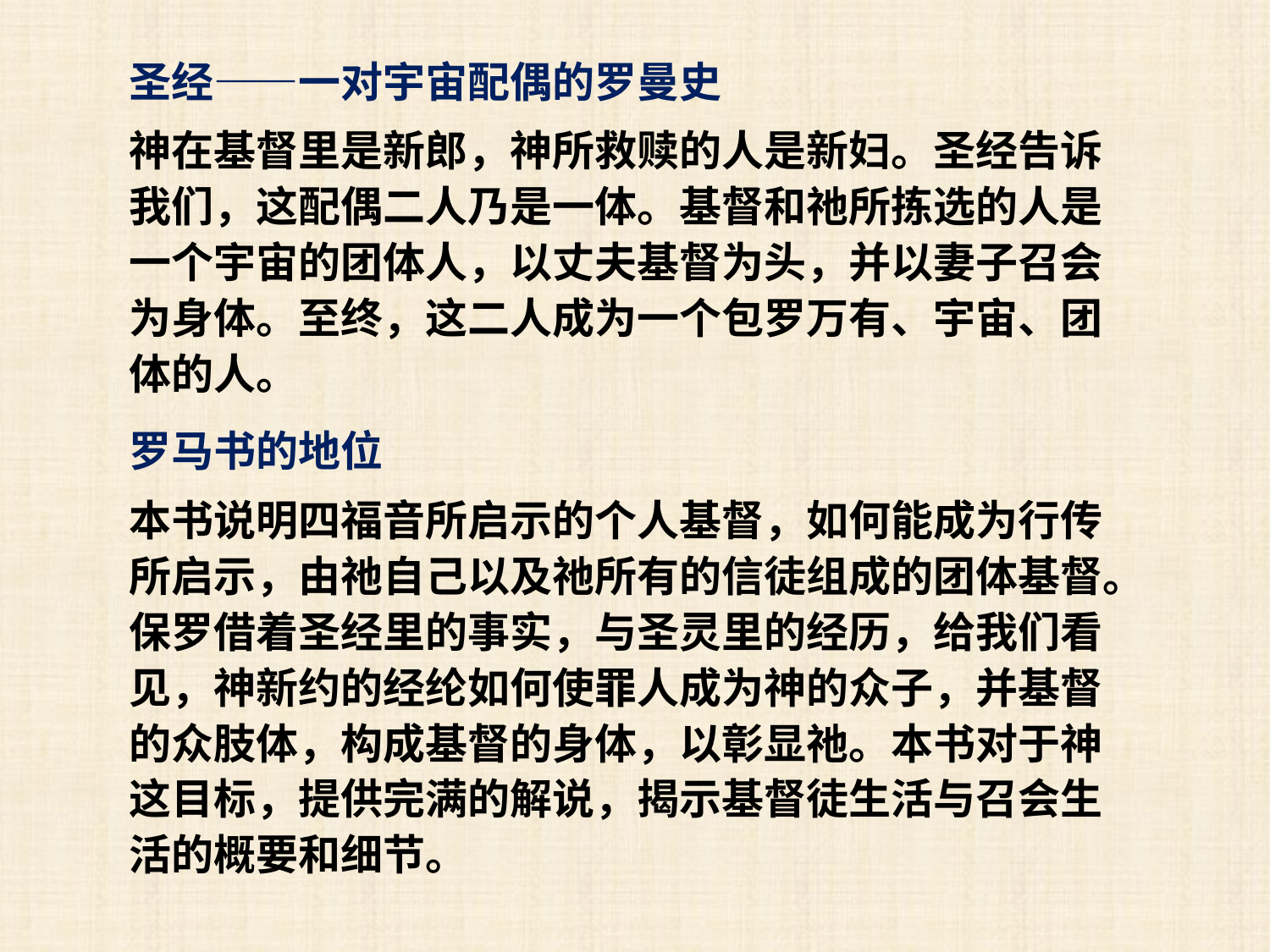

圣经——一对宇宙配偶的罗曼史
神在基督里是新郎，神所救赎的人是新妇。圣经告诉我们，这配偶二人乃是一体。基督和祂所拣选的人是一个宇宙的团体人，以丈夫基督为头，并以妻子召会为身体。至终，这二人成为一个包罗万有、宇宙、团体的人。
罗马书的地位
本书说明四福音所启示的个人基督，如何能成为行传所启示，由祂自己以及祂所有的信徒组成的团体基督。保罗借着圣经里的事实，与圣灵里的经历，给我们看见，神新约的经纶如何使罪人成为神的众子，并基督的众肢体，构成基督的身体，以彰显祂。本书对于神这目标，提供完满的解说，揭示基督徒生活与召会生活的概要和细节。